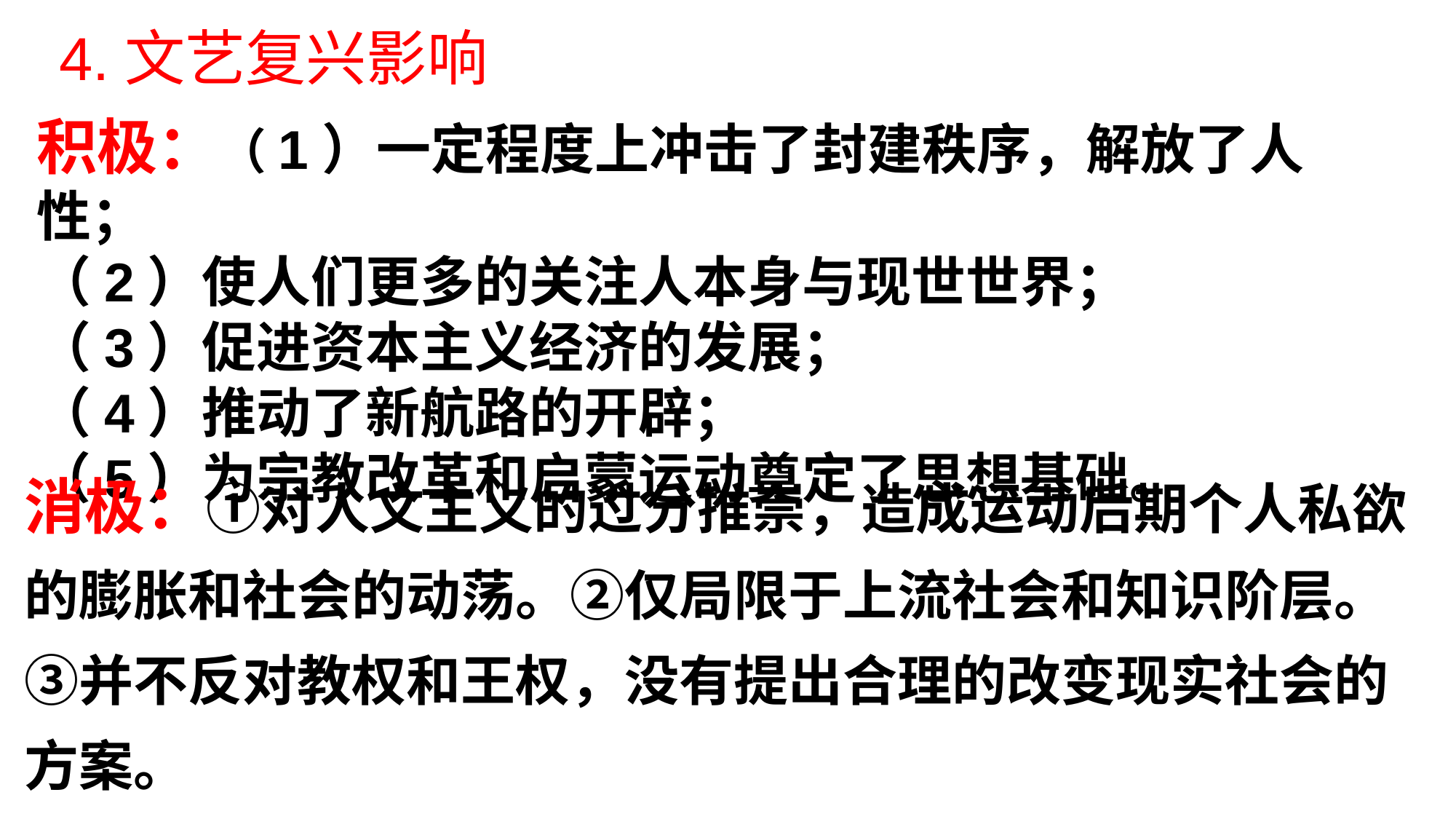

4.文艺复兴影响
积极：（1）一定程度上冲击了封建秩序，解放了人性；
（2）使人们更多的关注人本身与现世世界；
（3）促进资本主义经济的发展；
（4）推动了新航路的开辟；
（5）为宗教改革和启蒙运动奠定了思想基础。
消极：①对人文主义的过分推崇，造成运动后期个人私欲的膨胀和社会的动荡。②仅局限于上流社会和知识阶层。③并不反对教权和王权，没有提出合理的改变现实社会的方案。
，